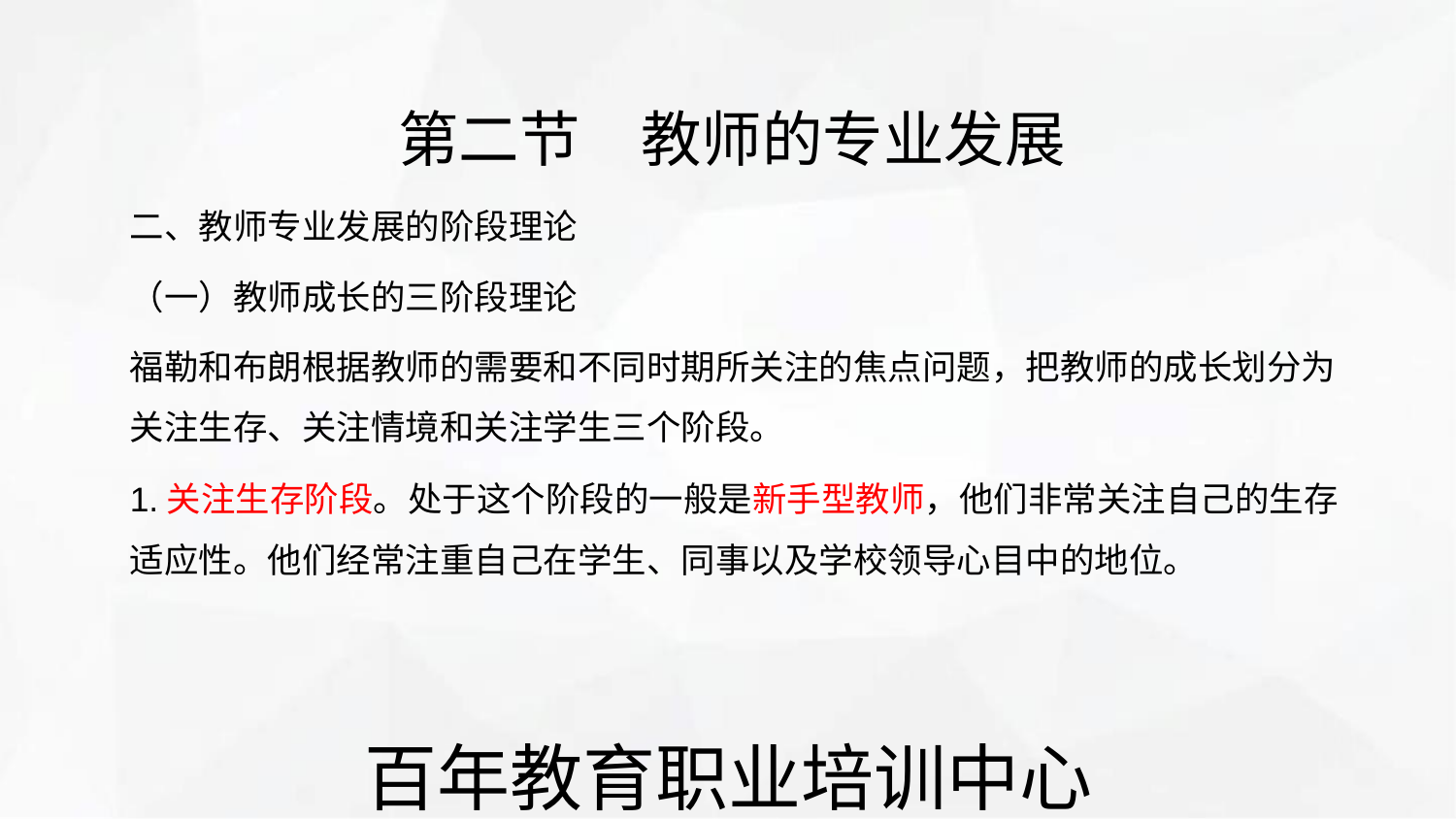

第二节　教师的专业发展
二、教师专业发展的阶段理论
（一）教师成长的三阶段理论
福勒和布朗根据教师的需要和不同时期所关注的焦点问题，把教师的成长划分为
关注生存、关注情境和关注学生三个阶段。
1.关注生存阶段。处于这个阶段的一般是新手型教师，他们非常关注自己的生存
适应性。他们经常注重自己在学生、同事以及学校领导心目中的地位。
百年教育职业培训中心